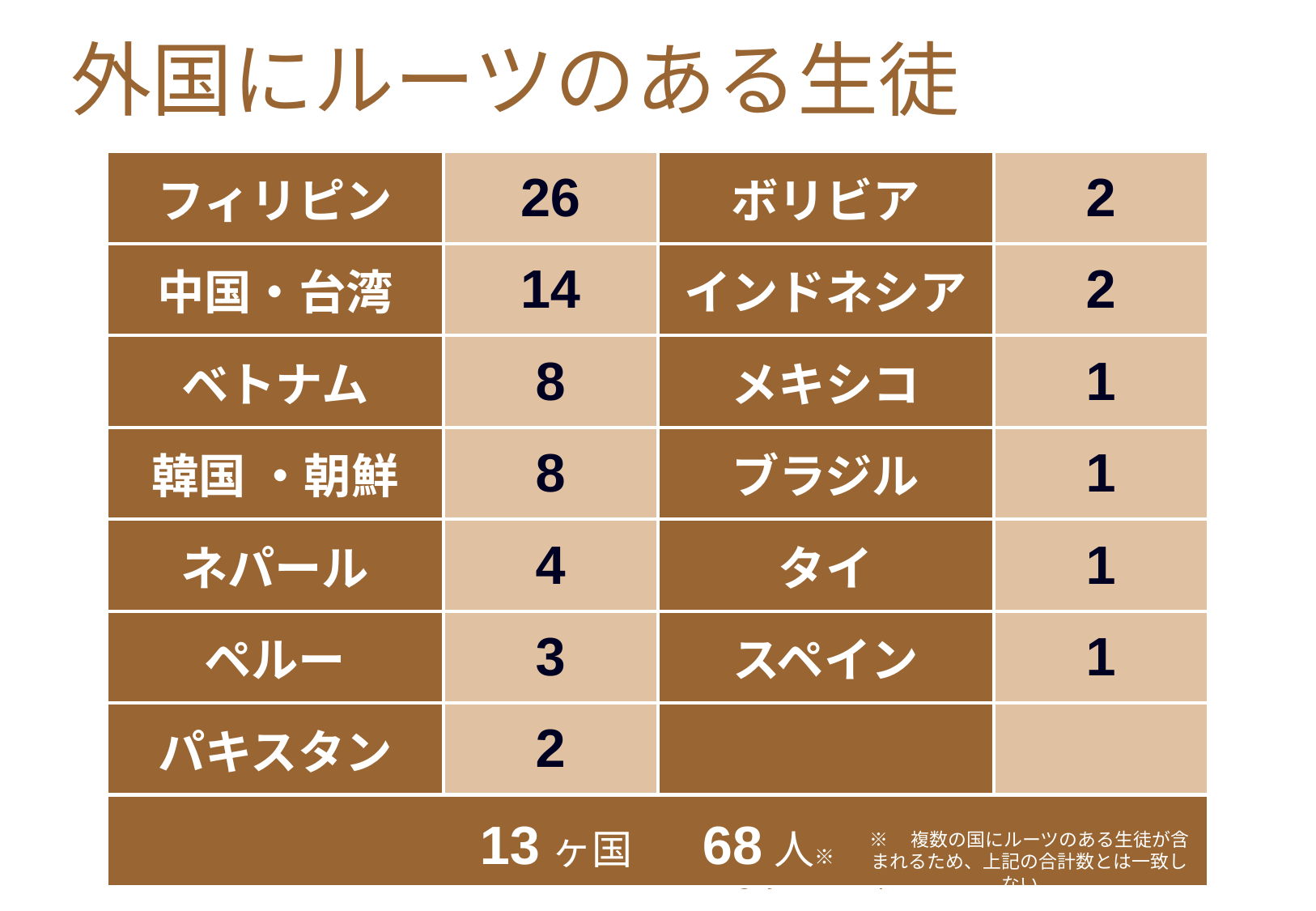

# 外国にルーツのある生徒
| フィリピン | 26 | ボリビア | 2 |
| --- | --- | --- | --- |
| 中国・台湾 | 14 | インドネシア | 2 |
| ベトナム | 8 | メキシコ | 1 |
| 韓国 ・朝鮮 | 8 | ブラジル | 1 |
| ネパール | 4 | タイ | 1 |
| ペルー | 3 | スペイン | 1 |
| パキスタン | 2 |  |  |
| 13ヶ国　68人※ |  |  |  |
※　複数の国にルーツのある生徒が含まれるため、上記の合計数とは一致しない。
25